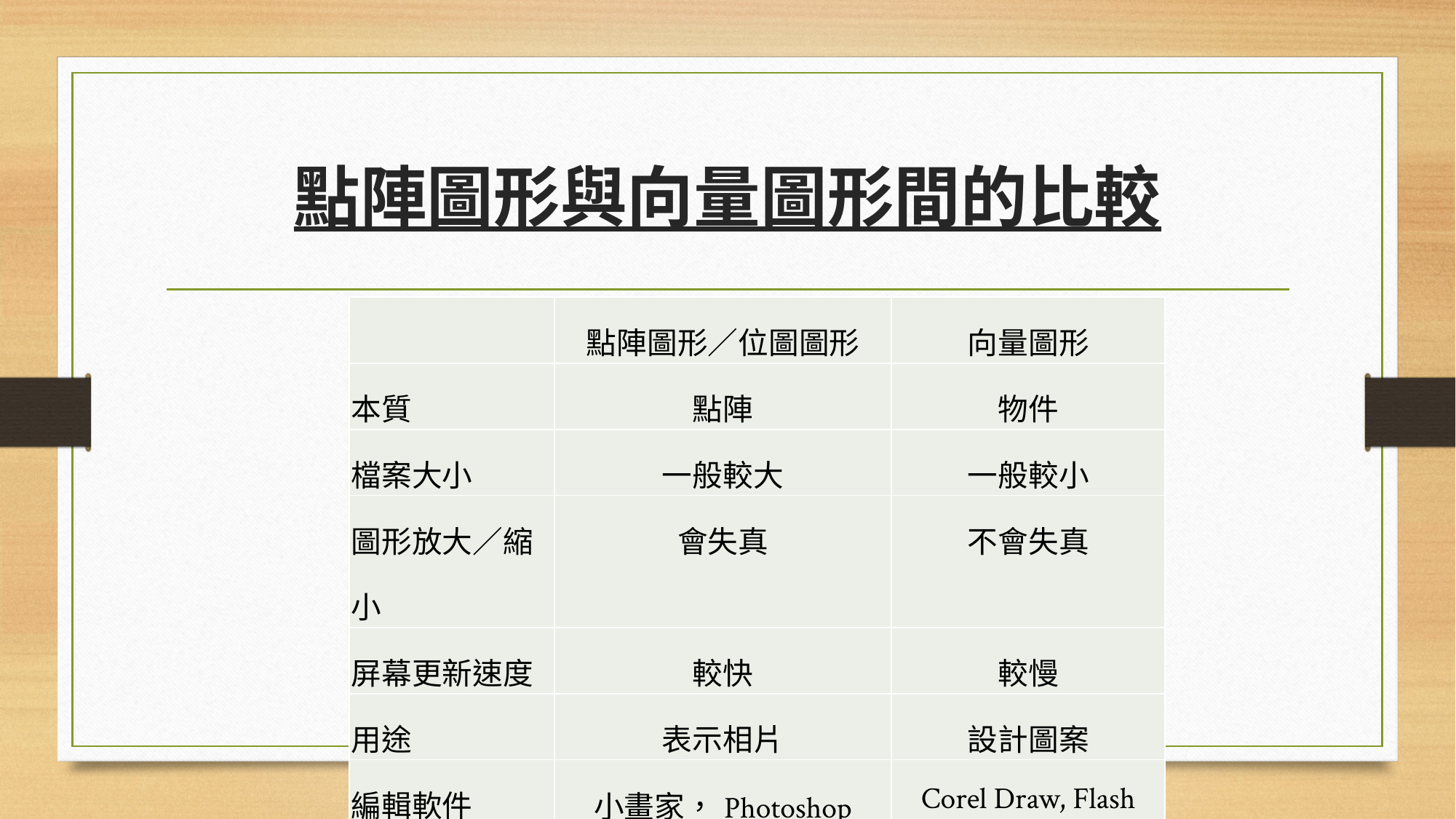

# 點陣圖形與向量圖形間的比較
|  | 點陣圖形／位圖圖形 | 向量圖形 |
| --- | --- | --- |
| 本質 | 點陣 | 物件 |
| 檔案大小 | 一般較大 | 一般較小 |
| 圖形放大／縮小 | 會失真 | 不會失真 |
| 屏幕更新速度 | 較快 | 較慢 |
| 用途 | 表示相片 | 設計圖案 |
| 編輯軟件 | 小畫家，Photoshop | Corel Draw, Flash |